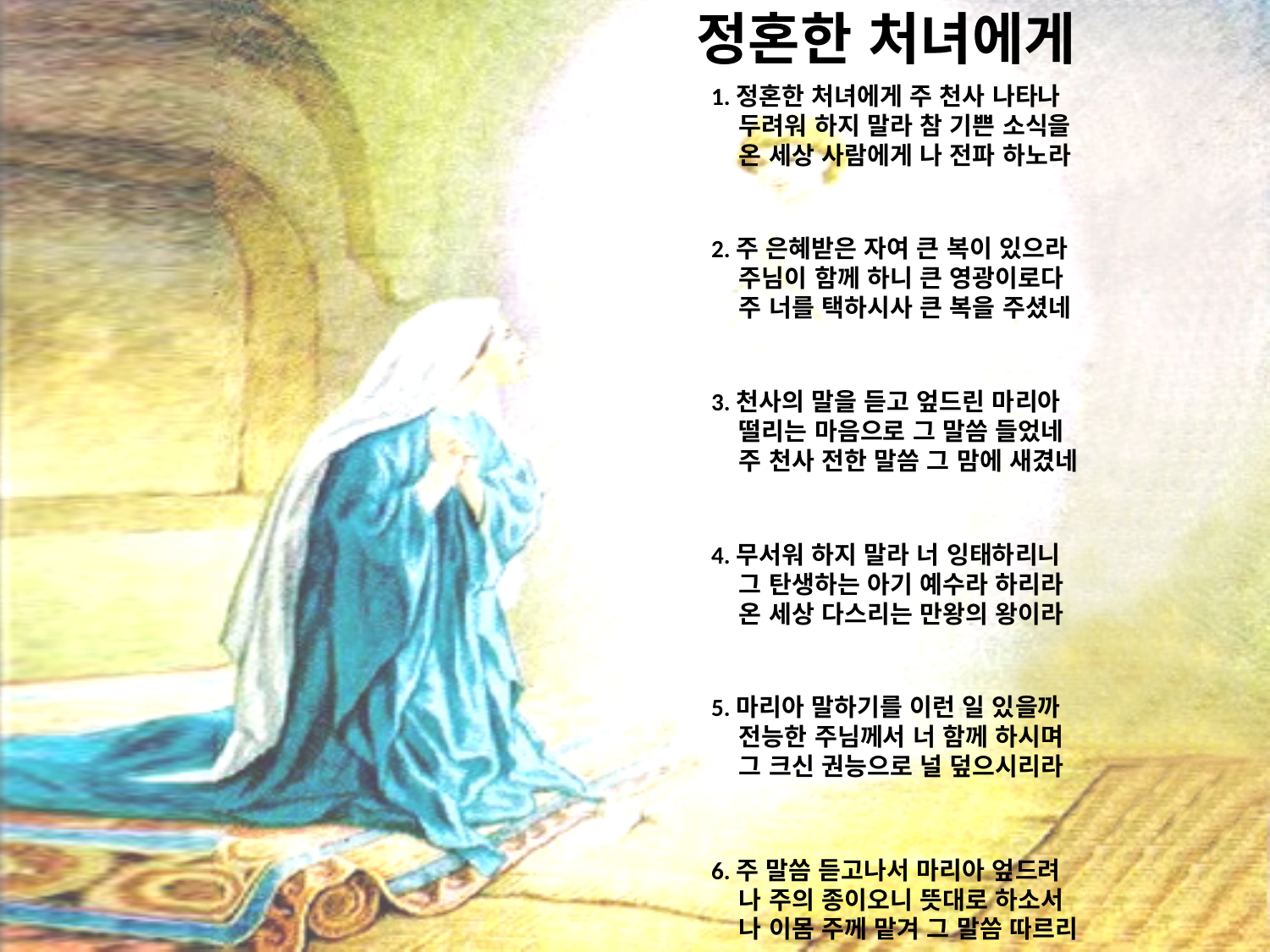

# 정혼한 처녀에게
1.정혼한 처녀에게 주 천사 나타나
    두려워 하지 말라 참 기쁜 소식을
    온 세상 사람에게 나 전파 하노라
2.주 은혜받은 자여 큰 복이 있으라
    주님이 함께 하니 큰 영광이로다
    주 너를 택하시사 큰 복을 주셨네
3.천사의 말을 듣고 엎드린 마리아
    떨리는 마음으로 그 말씀 들었네
    주 천사 전한 말씀 그 맘에 새겼네
4.무서워 하지 말라 너 잉태하리니
    그 탄생하는 아기 예수라 하리라
    온 세상 다스리는 만왕의 왕이라
5.마리아 말하기를 이런 일 있을까
    전능한 주님께서 너 함께 하시며
    그 크신 권능으로 널 덮으시리라

6.주 말씀 듣고나서 마리아 엎드려
    나 주의 종이오니 뜻대로 하소서
    나 이몸 주께 맡겨 그 말씀 따르리